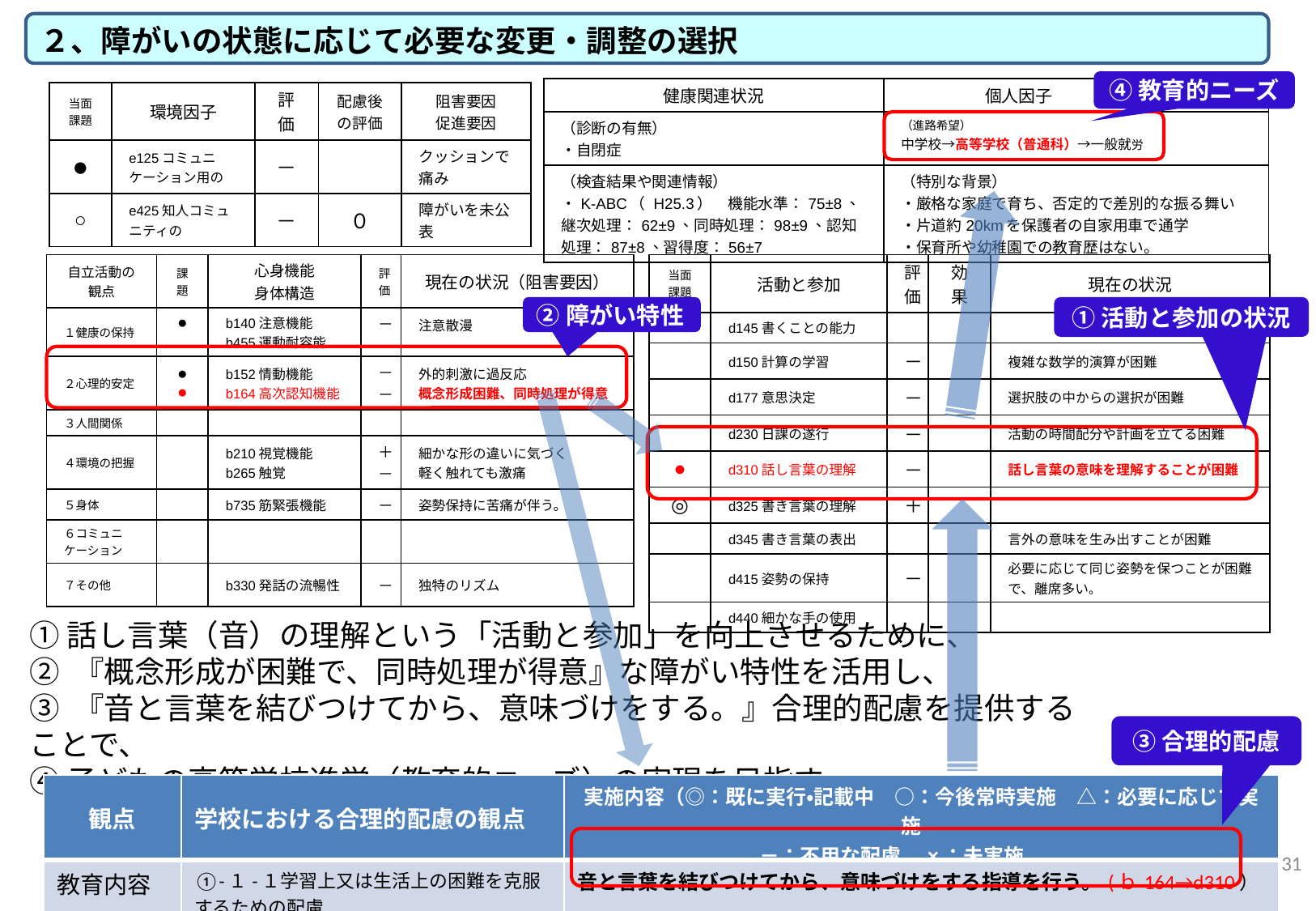

２、障がいの状態に応じて必要な変更・調整の選択
④教育的ニーズ
| 健康関連状況 | 個人因子 |
| --- | --- |
| （診断の有無） ・自閉症 | （進路希望） 中学校→高等学校（普通科）→一般就労 |
| （検査結果や関連情報） ・K-ABC（ H25.3）　機能水準：75±8、継次処理：62±9、同時処理：98±9、認知処理：87±8、習得度：56±7 | （特別な背景） ・厳格な家庭で育ち、否定的で差別的な振る舞い ・片道約20kmを保護者の自家用車で通学 ・保育所や幼稚園での教育歴はない。 |
| 当面課題 | 環境因子 | 評価 | 配慮後の評価 | 阻害要因 促進要因 |
| --- | --- | --- | --- | --- |
| ● | e125コミュニケーション用の | － |  | クッションで痛み |
| ○ | e425知人コミュニティの | － | ０ | 障がいを未公表 |

| 自立活動の 観点 | 課題 | 心身機能 身体構造 | 評価 | 現在の状況（阻害要因） |
| --- | --- | --- | --- | --- |
| １健康の保持 | ● | b140注意機能 b455運動耐容能 | － | 注意散漫 |
| ２心理的安定 | ● ● | b152情動機能 b164高次認知機能 | － － | 外的刺激に過反応 概念形成困難、同時処理が得意 |
| ３人間関係 |  |  |  |  |
| ４環境の把握 |  | b210視覚機能 b265触覚 | ＋ － | 細かな形の違いに気づく 軽く触れても激痛 |
| ５身体 |  | b735筋緊張機能 | － | 姿勢保持に苦痛が伴う。 |
| ６コミュニケーション |  |  |  |  |
| ７その他 |  | b330発話の流暢性 | － | 独特のリズム |
| 当面課題 | 活動と参加 | 評価 | 効果 | 現在の状況 |
| --- | --- | --- | --- | --- |
|  | d145書くことの能力 |  |  |  |
|  | d150計算の学習 | － |  | 複雑な数学的演算が困難 |
|  | d177意思決定 | － |  | 選択肢の中からの選択が困難 |
|  | d230日課の遂行 | － |  | 活動の時間配分や計画を立てる困難 |
| ● | d310話し言葉の理解 | － |  | 話し言葉の意味を理解することが困難 |
| ◎ | d325書き言葉の理解 | ＋ |  |  |
|  | d345書き言葉の表出 |  |  | 言外の意味を生み出すことが困難 |
|  | d415姿勢の保持 | － |  | 必要に応じて同じ姿勢を保つことが困難で、離席多い。 |
|  | d440細かな手の使用 |  |  |  |

②障がい特性
①活動と参加の状況

①話し言葉（音）の理解という「活動と参加」を向上させるために、
② 『概念形成が困難で、同時処理が得意』な障がい特性を活用し、
③ 『音と言葉を結びつけてから、意味づけをする。』合理的配慮を提供することで、
④子どもの高等学校進学（教育的ニーズ）の実現を目指す 。
③合理的配慮
| 観点 | 学校における合理的配慮の観点 | 実施内容（◎：既に実行・記載中　○：今後常時実施　△：必要に応じて実施　 　　　　　　　　　－：不用な配慮　×：未実施 |
| --- | --- | --- |
| 教育内容 | ①-１-１学習上又は生活上の困難を克服するための配慮 | 音と言葉を結びつけてから、意味づけをする指導を行う。(ｂ164→d310） |

31